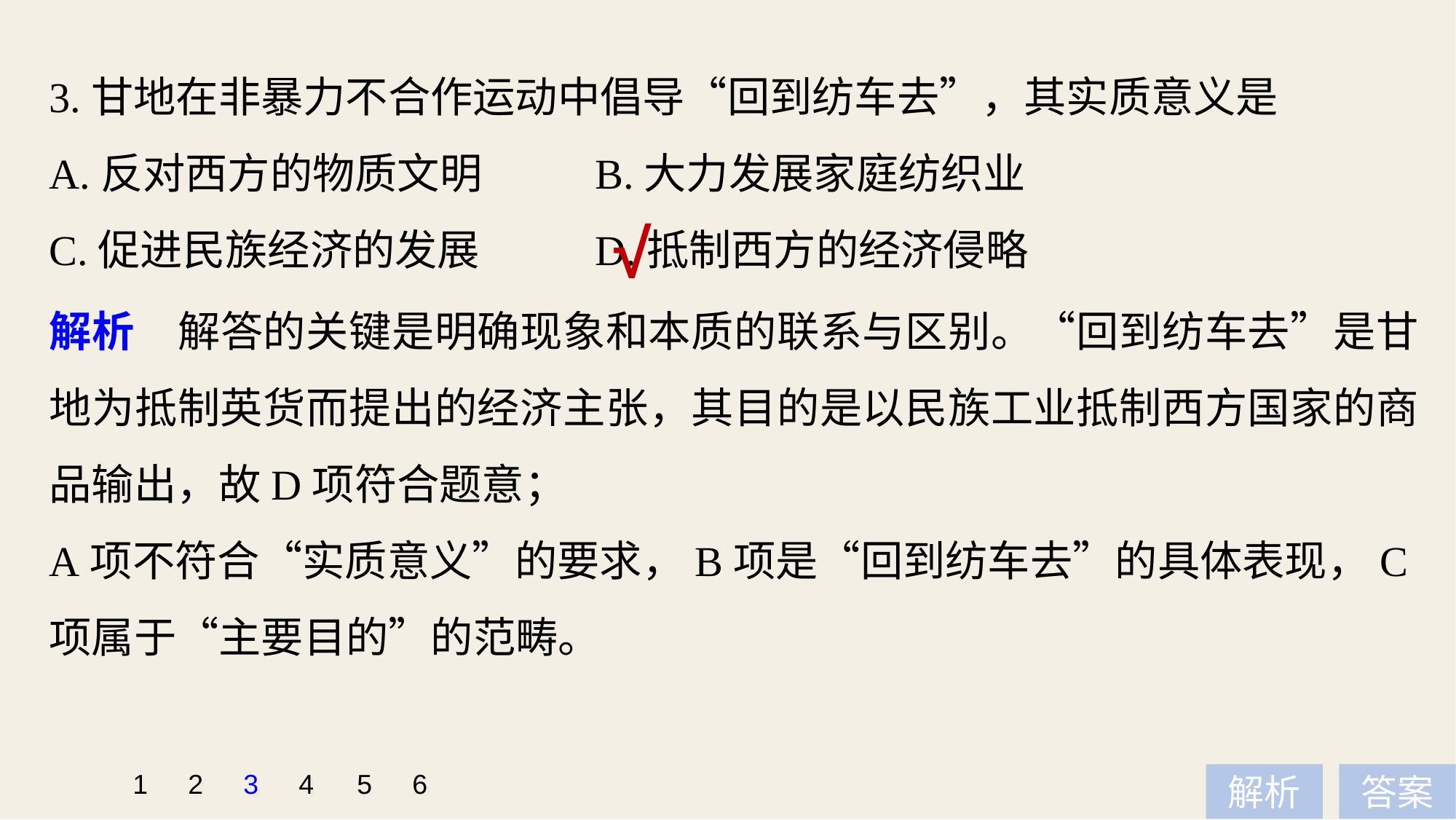

3.甘地在非暴力不合作运动中倡导“回到纺车去”，其实质意义是
A.反对西方的物质文明  	B.大力发展家庭纺织业
C.促进民族经济的发展  	D.抵制西方的经济侵略
√
解析　解答的关键是明确现象和本质的联系与区别。“回到纺车去”是甘地为抵制英货而提出的经济主张，其目的是以民族工业抵制西方国家的商品输出，故D项符合题意；
A项不符合“实质意义”的要求，B项是“回到纺车去”的具体表现，C项属于“主要目的”的范畴。
1
2
3
4
5
6
解析
答案